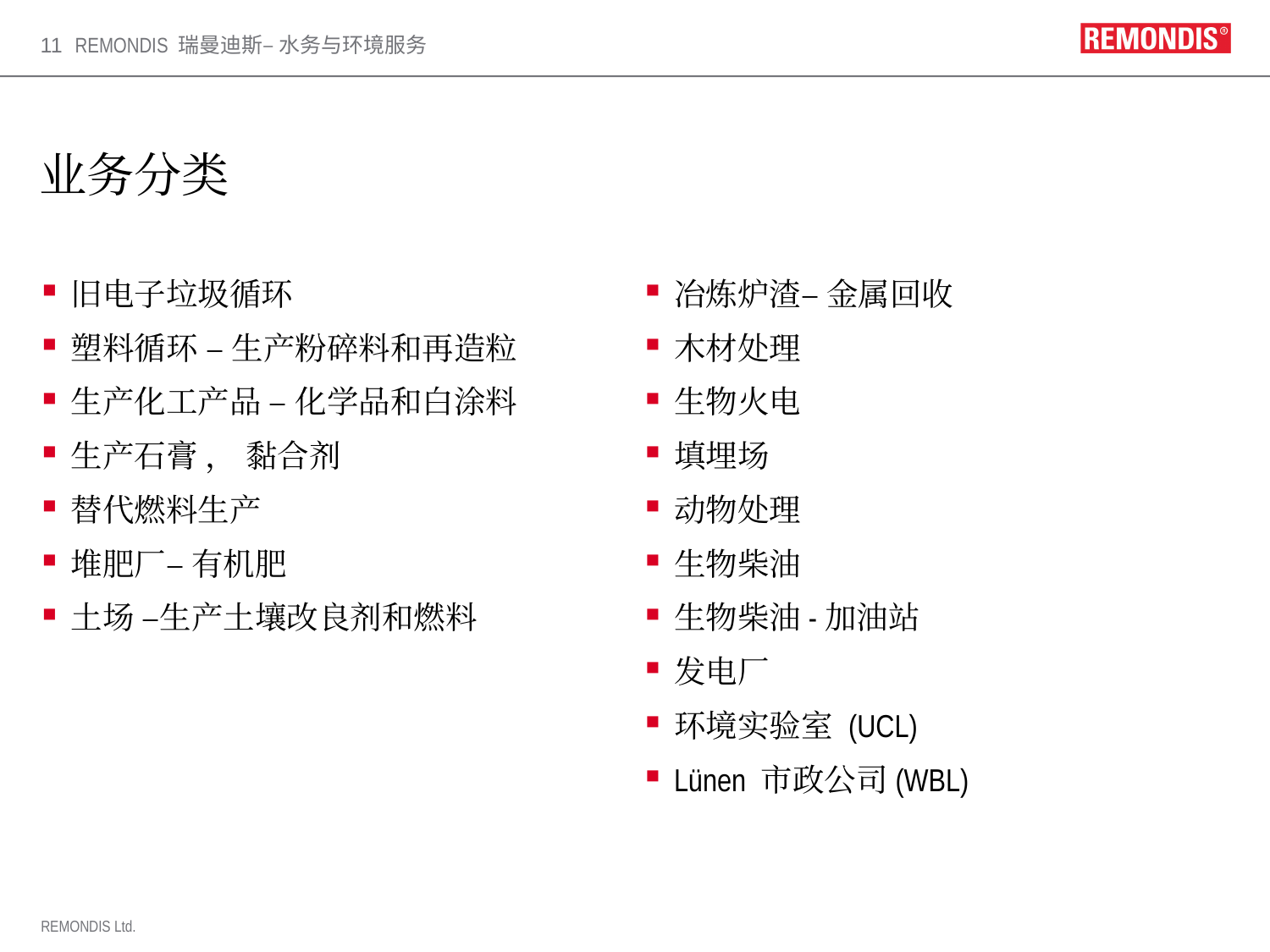

11
# 业务分类
旧电子垃圾循环
塑料循环 – 生产粉碎料和再造粒
生产化工产品 – 化学品和白涂料
生产石膏 ， 黏合剂
替代燃料生产
堆肥厂– 有机肥
土场 –生产土壤改良剂和燃料
冶炼炉渣– 金属回收
木材处理
生物火电
填埋场
动物处理
生物柴油
生物柴油-加油站
发电厂
环境实验室 (UCL)
Lünen 市政公司(WBL)